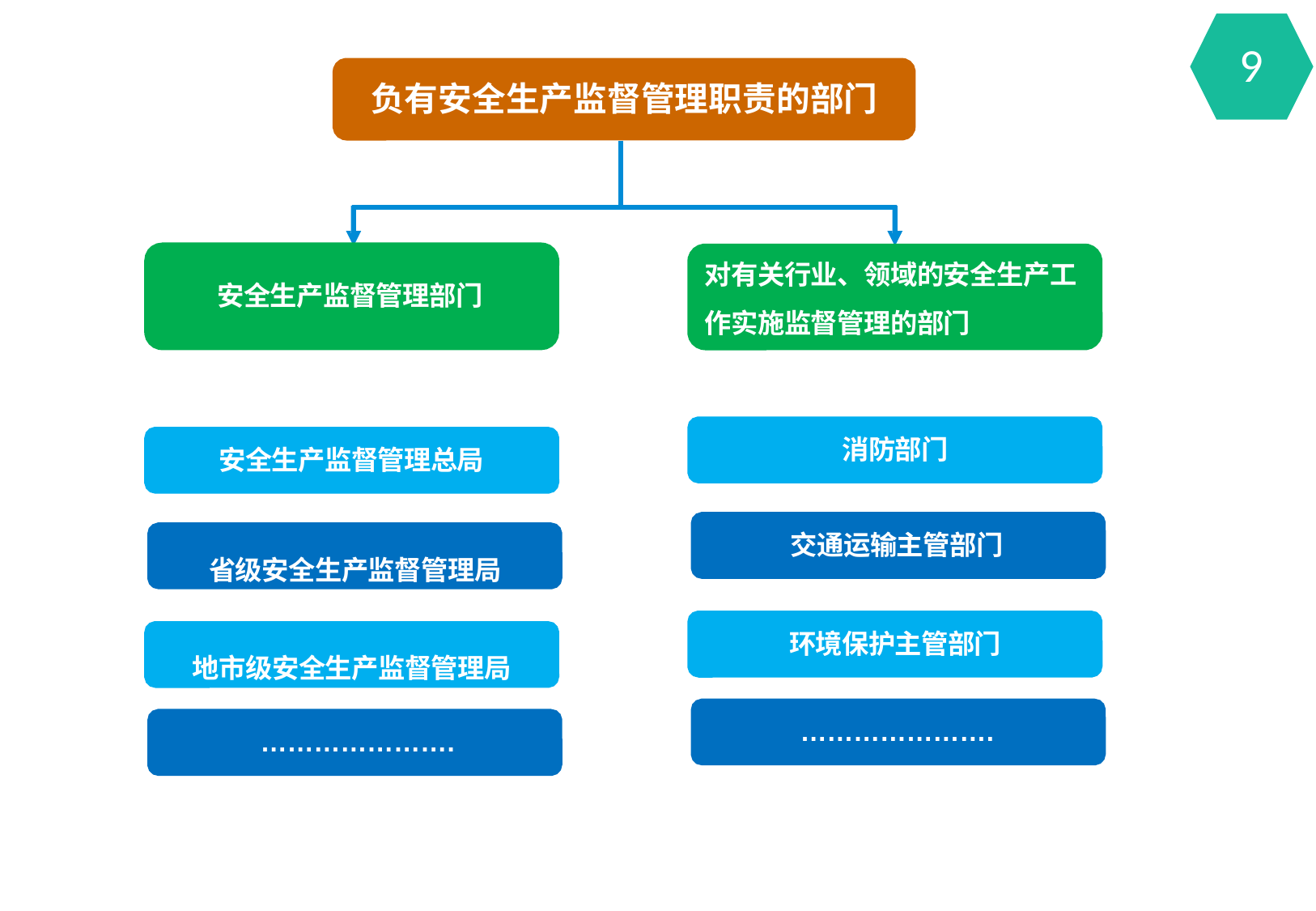

9

负有安全生产监督管理职责的部门

对有关行业、领域的安全生产工 作实施监督管理的部门

安全生产监督管理部门

消防部门

交通运输主管部门

环境保护主管部门

………………….
安全生产监督管理总局
省级安全生产监督管理局 地市级安全生产监督管理局

………………….